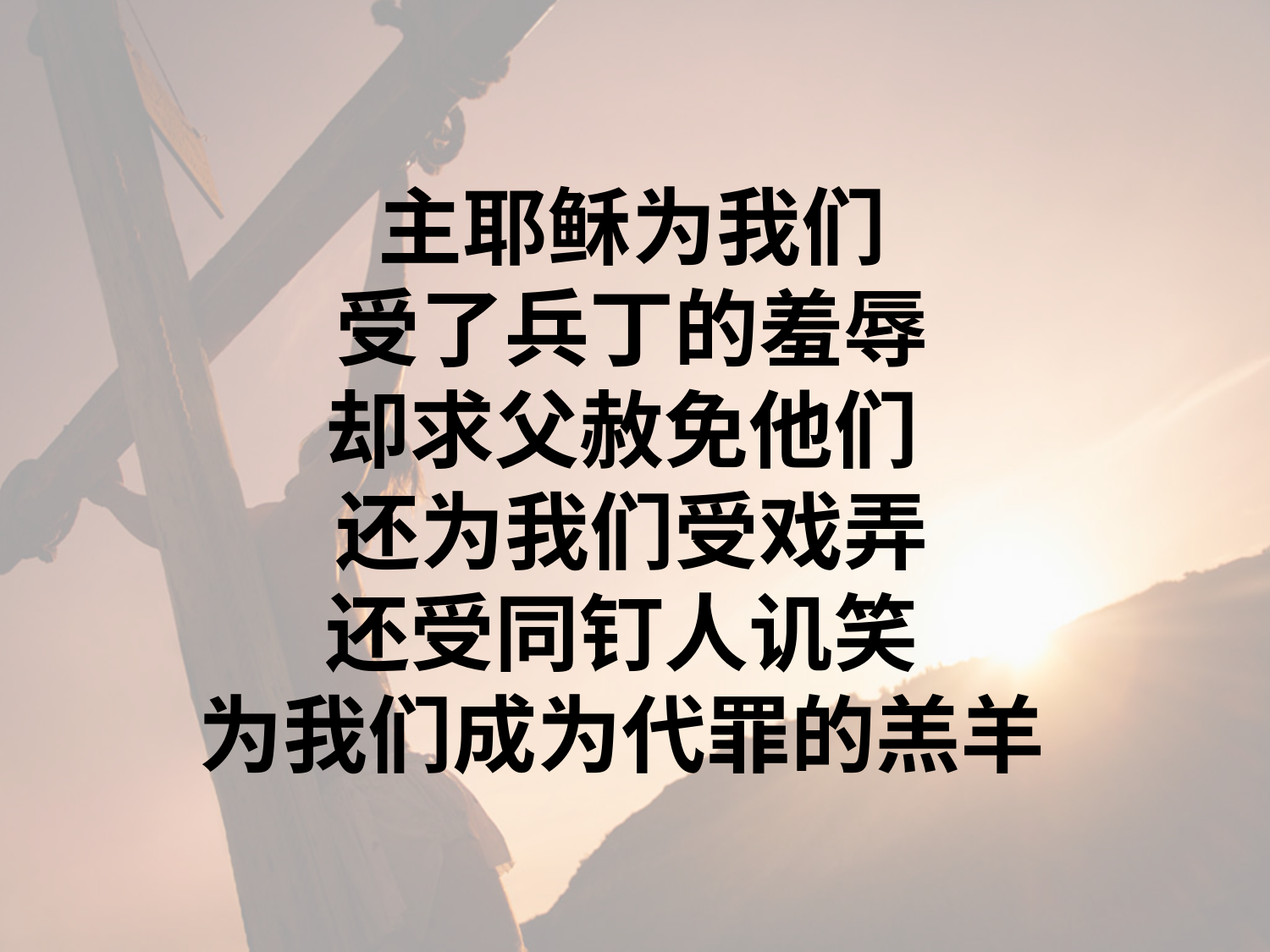

主耶稣为我们
受了兵丁的羞辱
却求父赦免他们
还为我们受戏弄
还受同钉人讥笑
为我们成为代罪的羔羊